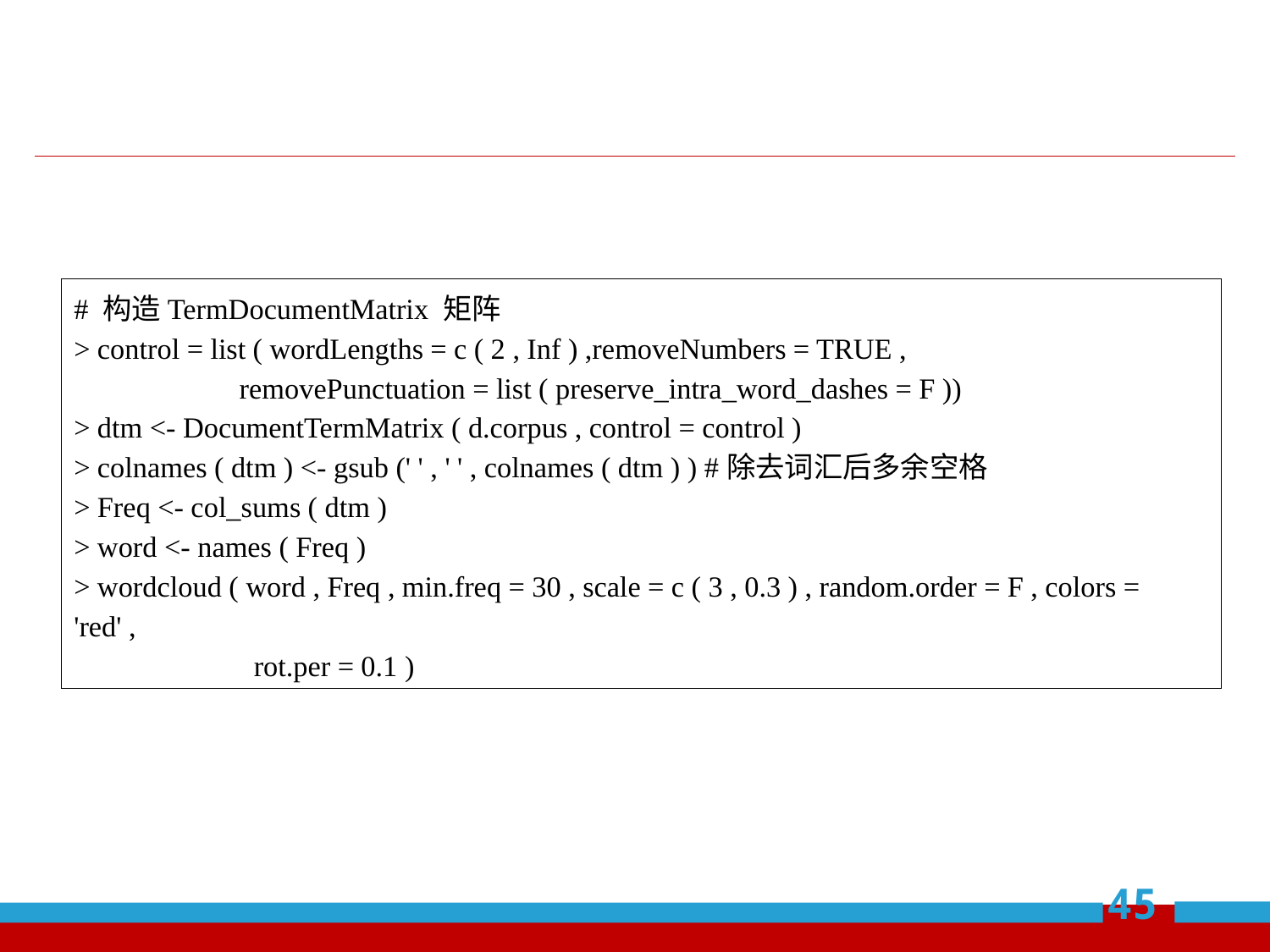

# 构造TermDocumentMatrix 矩阵
> control = list ( wordLengths = c ( 2 , Inf ) ,removeNumbers = TRUE ,
                       removePunctuation = list ( preserve_intra_word_dashes = F ))
> dtm <- DocumentTermMatrix ( d.corpus , control = control )
> colnames ( dtm ) <- gsub (' ' , ' ' , colnames ( dtm ) ) #除去词汇后多余空格
> Freq <- col_sums ( dtm )
> word <- names ( Freq )
> wordcloud ( word , Freq , min.freq = 30 , scale = c ( 3 , 0.3 ) , random.order = F , colors = 'red' ,
                         rot.per = 0.1 )